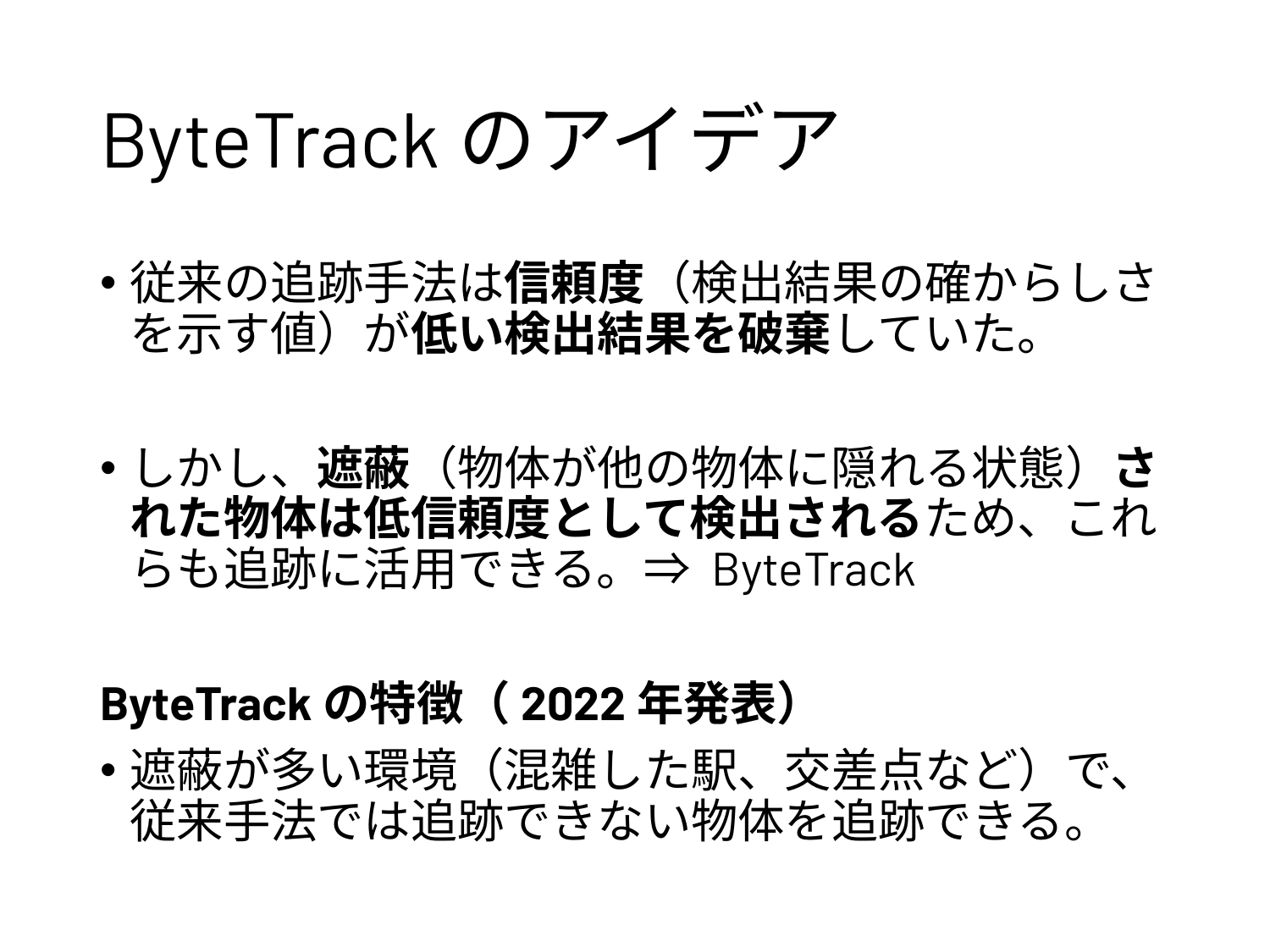

# ByteTrackのアイデア
従来の追跡手法は信頼度（検出結果の確からしさを示す値）が低い検出結果を破棄していた。

しかし、遮蔽（物体が他の物体に隠れる状態）された物体は低信頼度として検出されるため、これらも追跡に活用できる。⇒ ByteTrack

ByteTrackの特徴（2022年発表）
遮蔽が多い環境（混雑した駅、交差点など）で、従来手法では追跡できない物体を追跡できる。